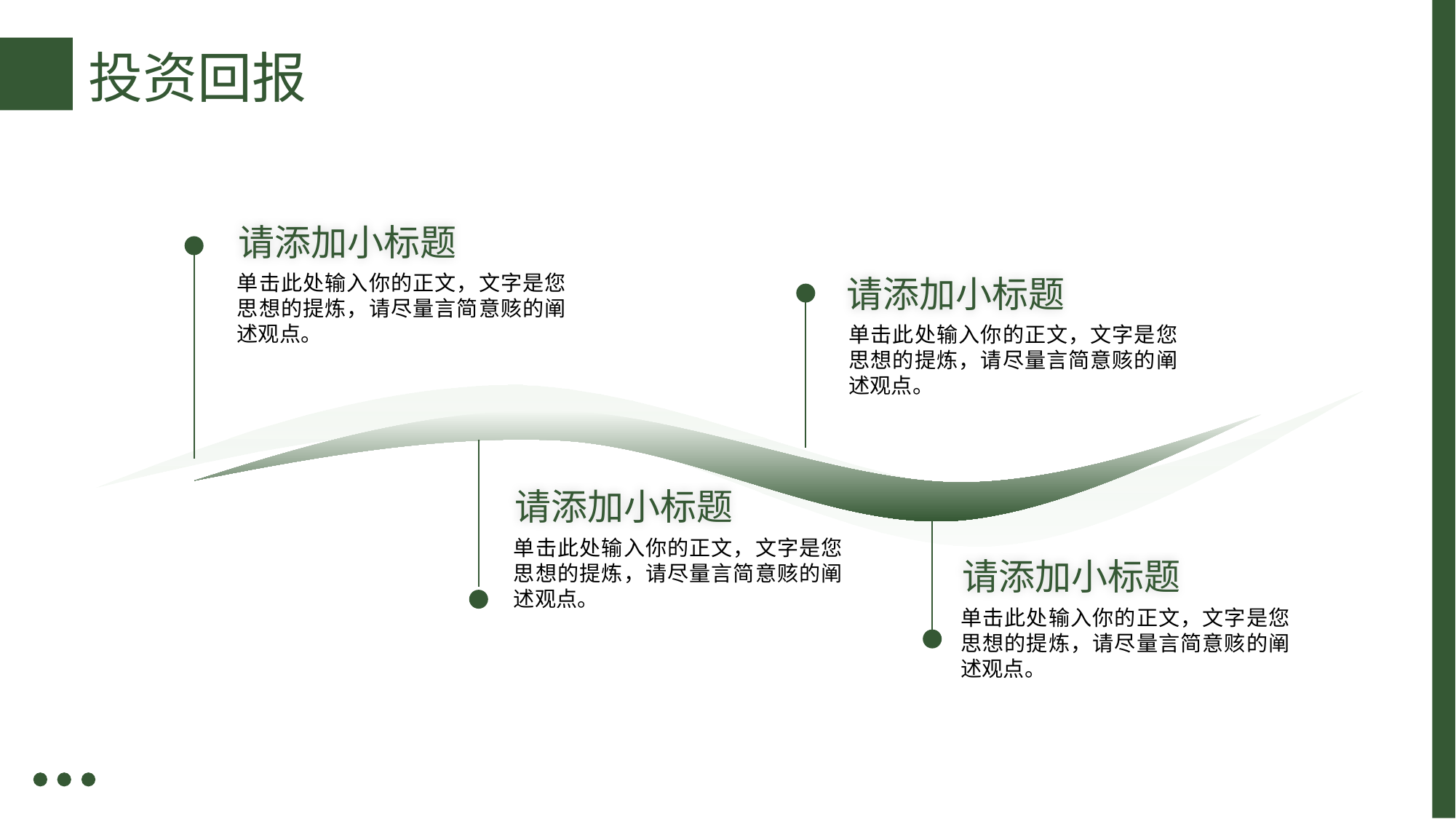

# 投资回报
请添加小标题

单击此处输入你的正文，文字是您思想的提炼，请尽量言简意赅的阐述观点。
请添加小标题

单击此处输入你的正文，文字是您思想的提炼，请尽量言简意赅的阐述观点。

请添加小标题
单击此处输入你的正文，文字是您思想的提炼，请尽量言简意赅的阐述观点。
请添加小标题

单击此处输入你的正文，文字是您思想的提炼，请尽量言简意赅的阐述观点。